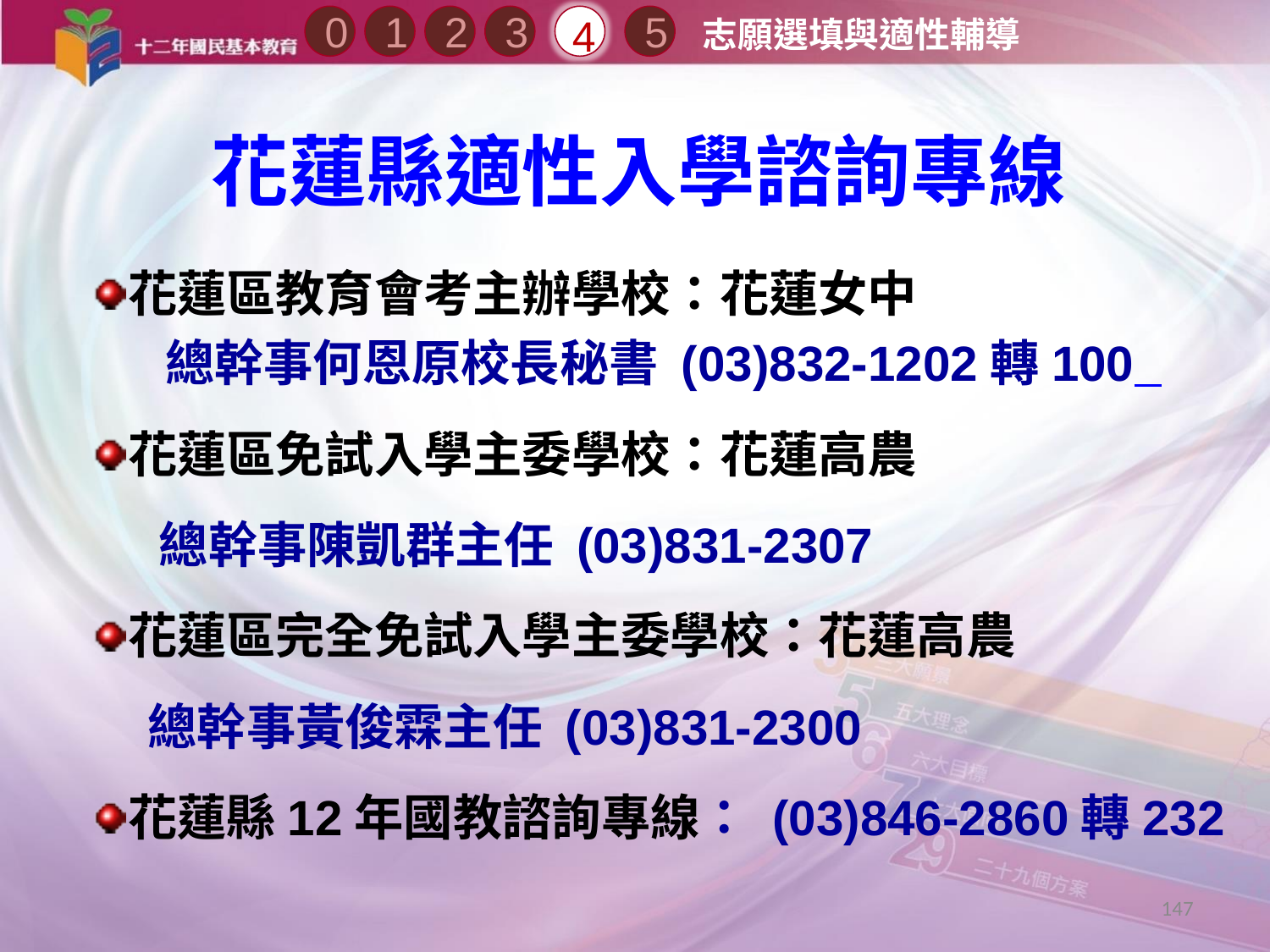

0
2
4
1
3
5
志願選填與適性輔導
花蓮縣適性入學諮詢專線
花蓮區教育會考主辦學校：花蓮女中
總幹事何恩原校長秘書 (03)832-1202轉100
花蓮區免試入學主委學校：花蓮高農
     總幹事陳凱群主任 (03)831-2307
花蓮區完全免試入學主委學校：花蓮高農
    總幹事黃俊霖主任 (03)831-2300
花蓮縣12年國教諮詢專線： (03)846-2860轉232
147